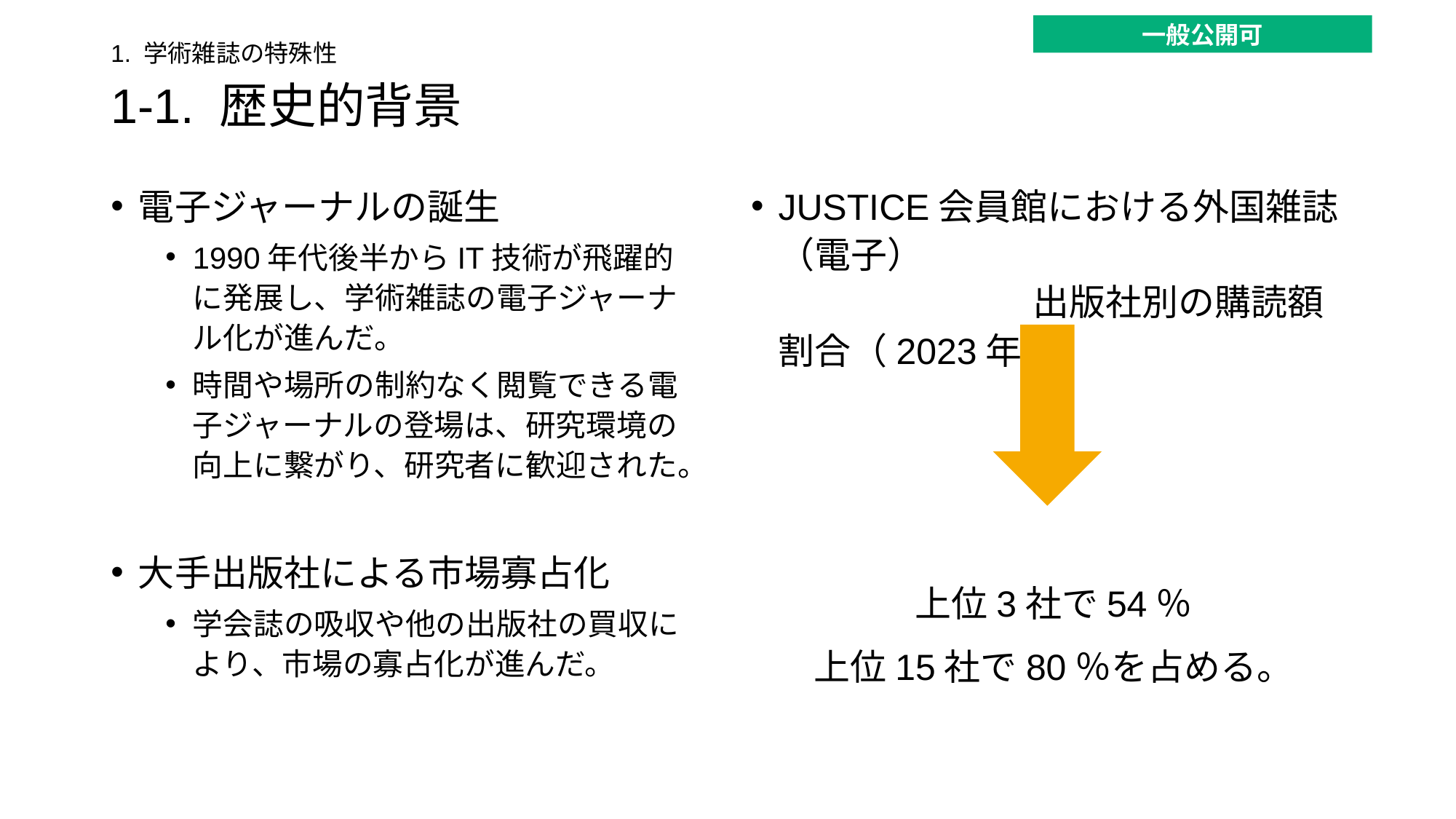

一般公開可
1. 学術雑誌の特殊性
# 1-1. 歴史的背景
電子ジャーナルの誕生
1990年代後半からIT技術が飛躍的に発展し、学術雑誌の電子ジャーナル化が進んだ。
時間や場所の制約なく閲覧できる電子ジャーナルの登場は、研究環境の向上に繋がり、研究者に歓迎された。

大手出版社による市場寡占化
学会誌の吸収や他の出版社の買収により、市場の寡占化が進んだ。
JUSTICE会員館における外国雑誌（電子）　　　　　　　　　　　　　　　　　　出版社別の購読額割合（2023年）

上位3社で54％
上位15社で80％を占める。